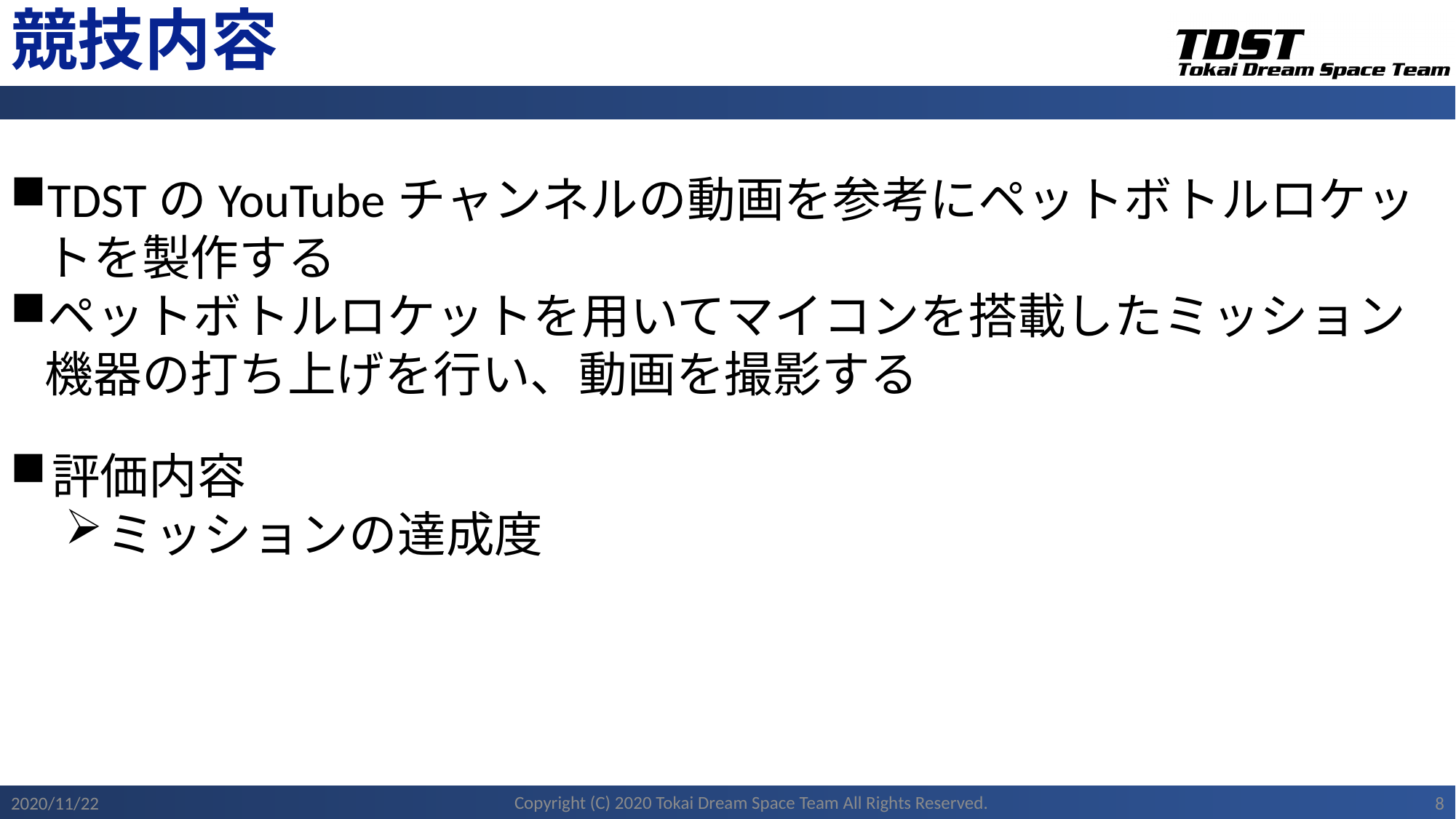

# 競技内容
TDSTのYouTubeチャンネルの動画を参考にペットボトルロケットを製作する
ペットボトルロケットを用いてマイコンを搭載したミッション機器の打ち上げを行い、動画を撮影する
評価内容
ミッションの達成度
Copyright (C) 2020 Tokai Dream Space Team All Rights Reserved.
2020/11/22
8